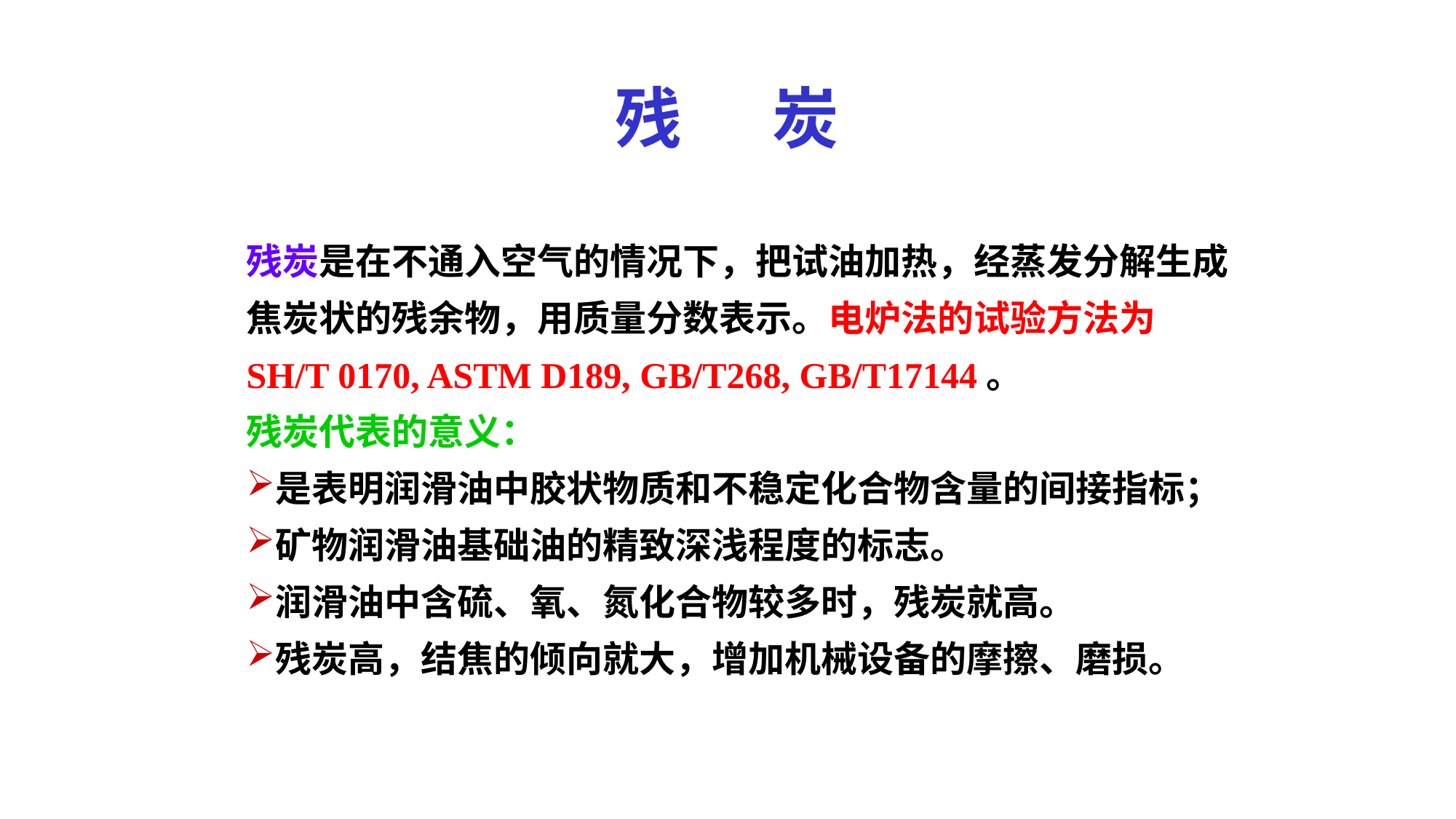

残      炭
残炭是在不通入空气的情况下，把试油加热，经蒸发分解生成焦炭状的残余物，用质量分数表示。电炉法的试验方法为SH/T 0170, ASTM D189, GB/T268, GB/T17144。
残炭代表的意义：
是表明润滑油中胶状物质和不稳定化合物含量的间接指标；
矿物润滑油基础油的精致深浅程度的标志。
润滑油中含硫、氧、氮化合物较多时，残炭就高。
残炭高，结焦的倾向就大，增加机械设备的摩擦、磨损。